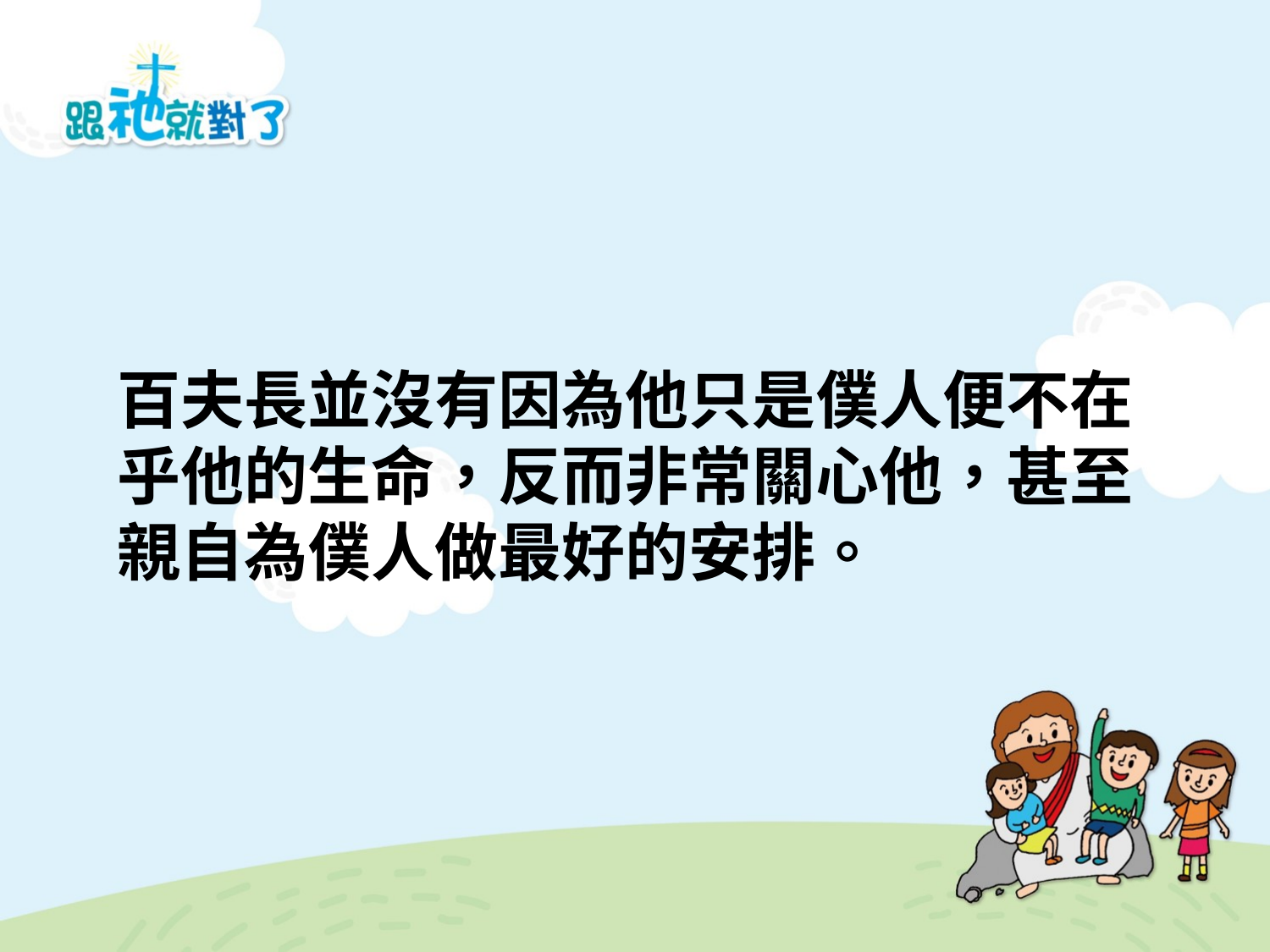

百夫長並沒有因為他只是僕人便不在乎他的生命，反而非常關心他，甚至親自為僕人做最好的安排。